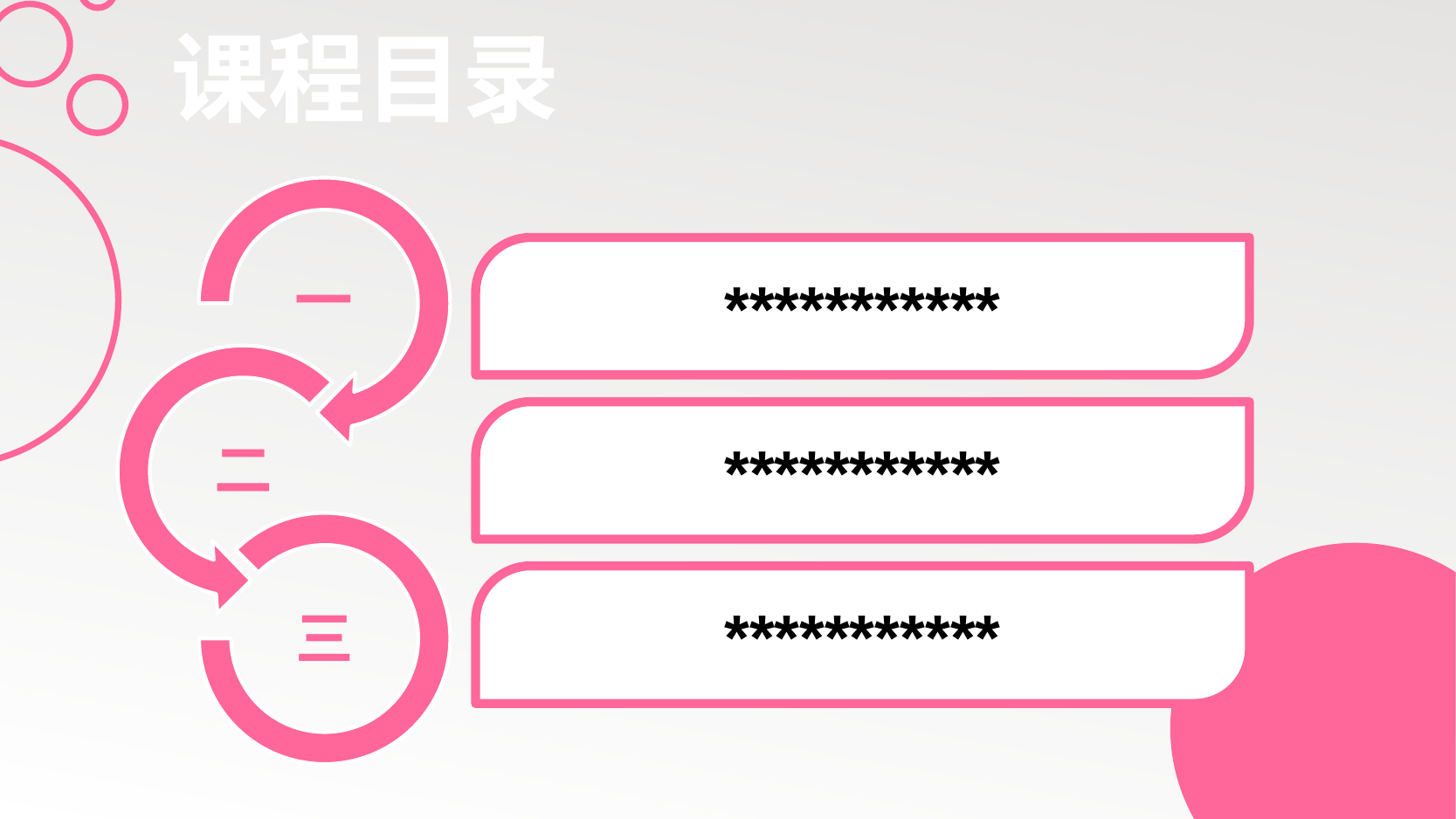

课程目录

一

二

三
***********
***********

***********